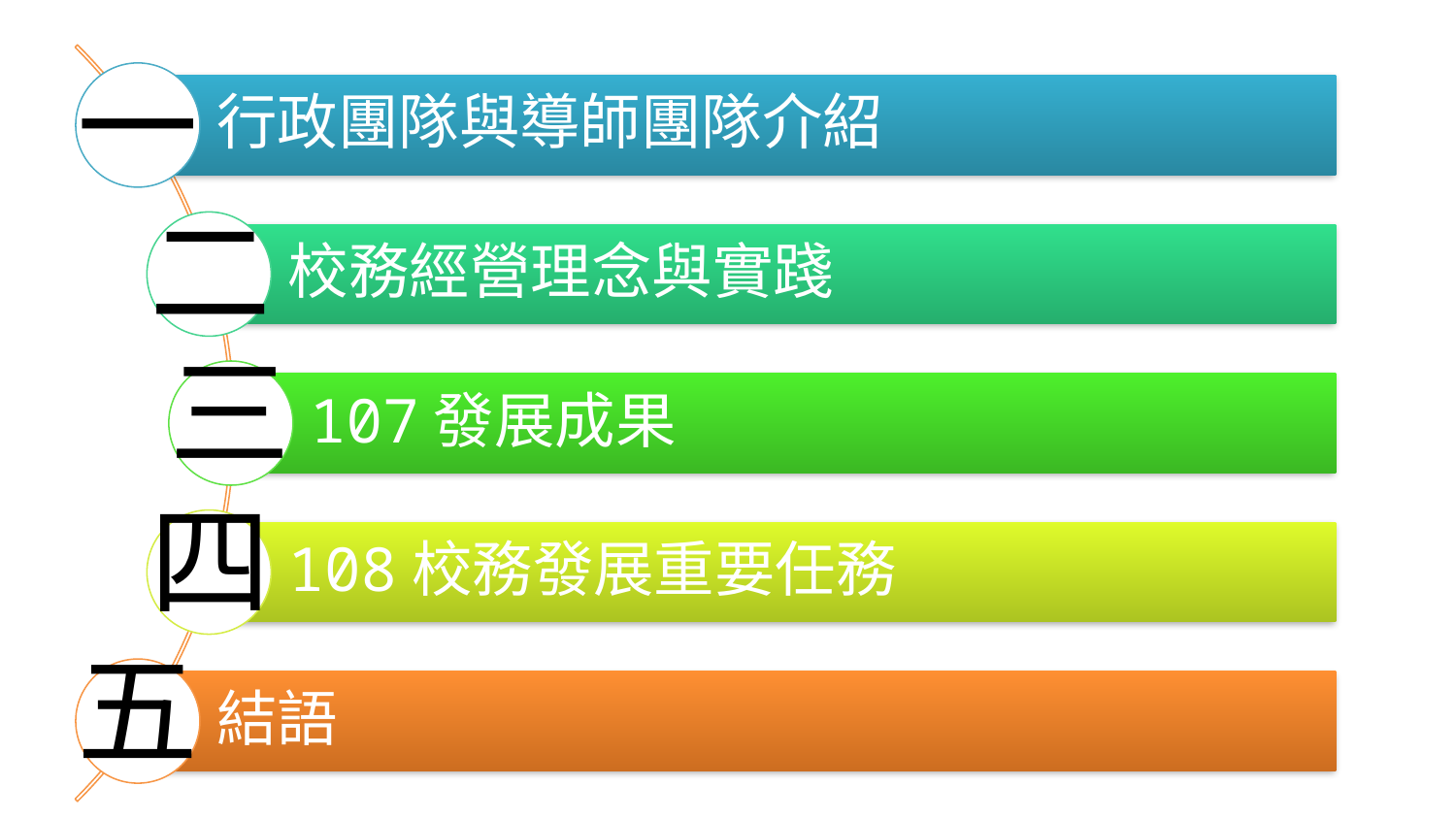

行政團隊與導師團隊介紹
校務經營理念與實踐
107發展成果
108校務發展重要任務
結語
一
二
三
四
五